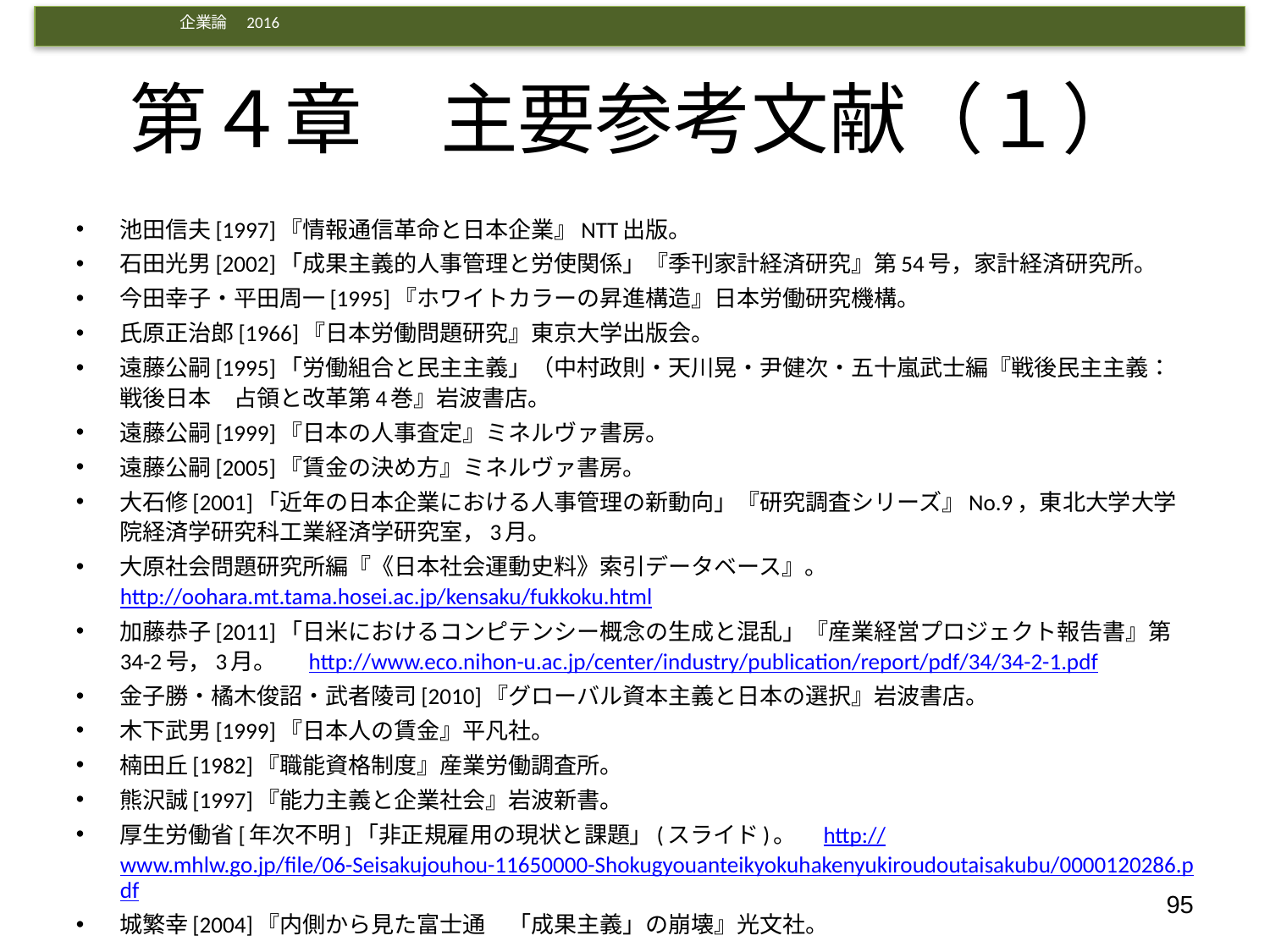

# 第４章　主要参考文献（１）
池田信夫[1997]『情報通信革命と日本企業』NTT出版。
石田光男[2002]「成果主義的人事管理と労使関係」『季刊家計経済研究』第54号，家計経済研究所。
今田幸子・平田周一[1995]『ホワイトカラーの昇進構造』日本労働研究機構。
氏原正治郎[1966]『日本労働問題研究』東京大学出版会。
遠藤公嗣[1995]「労働組合と民主主義」（中村政則・天川晃・尹健次・五十嵐武士編『戦後民主主義：戦後日本　占領と改革第4巻』岩波書店。
遠藤公嗣[1999]『日本の人事査定』ミネルヴァ書房。
遠藤公嗣[2005]『賃金の決め方』ミネルヴァ書房。
大石修[2001]「近年の日本企業における人事管理の新動向」『研究調査シリーズ』No.9，東北大学大学院経済学研究科工業経済学研究室，3月。
大原社会問題研究所編『《日本社会運動史料》索引データベース』。http://oohara.mt.tama.hosei.ac.jp/kensaku/fukkoku.html
加藤恭子[2011]「日米におけるコンピテンシー概念の生成と混乱」『産業経営プロジェクト報告書』第34-2号，3月。　 http://www.eco.nihon-u.ac.jp/center/industry/publication/report/pdf/34/34-2-1.pdf
金子勝・橘木俊詔・武者陵司[2010]『グローバル資本主義と日本の選択』岩波書店。
木下武男[1999]『日本人の賃金』平凡社。
楠田丘[1982]『職能資格制度』産業労働調査所。
熊沢誠[1997]『能力主義と企業社会』岩波新書。
厚生労働省[年次不明]「非正規雇用の現状と課題」(スライド)。　http://www.mhlw.go.jp/file/06-Seisakujouhou-11650000-Shokugyouanteikyokuhakenyukiroudoutaisakubu/0000120286.pdf
城繁幸[2004]『内側から見た富士通　「成果主義」の崩壊』光文社。

95